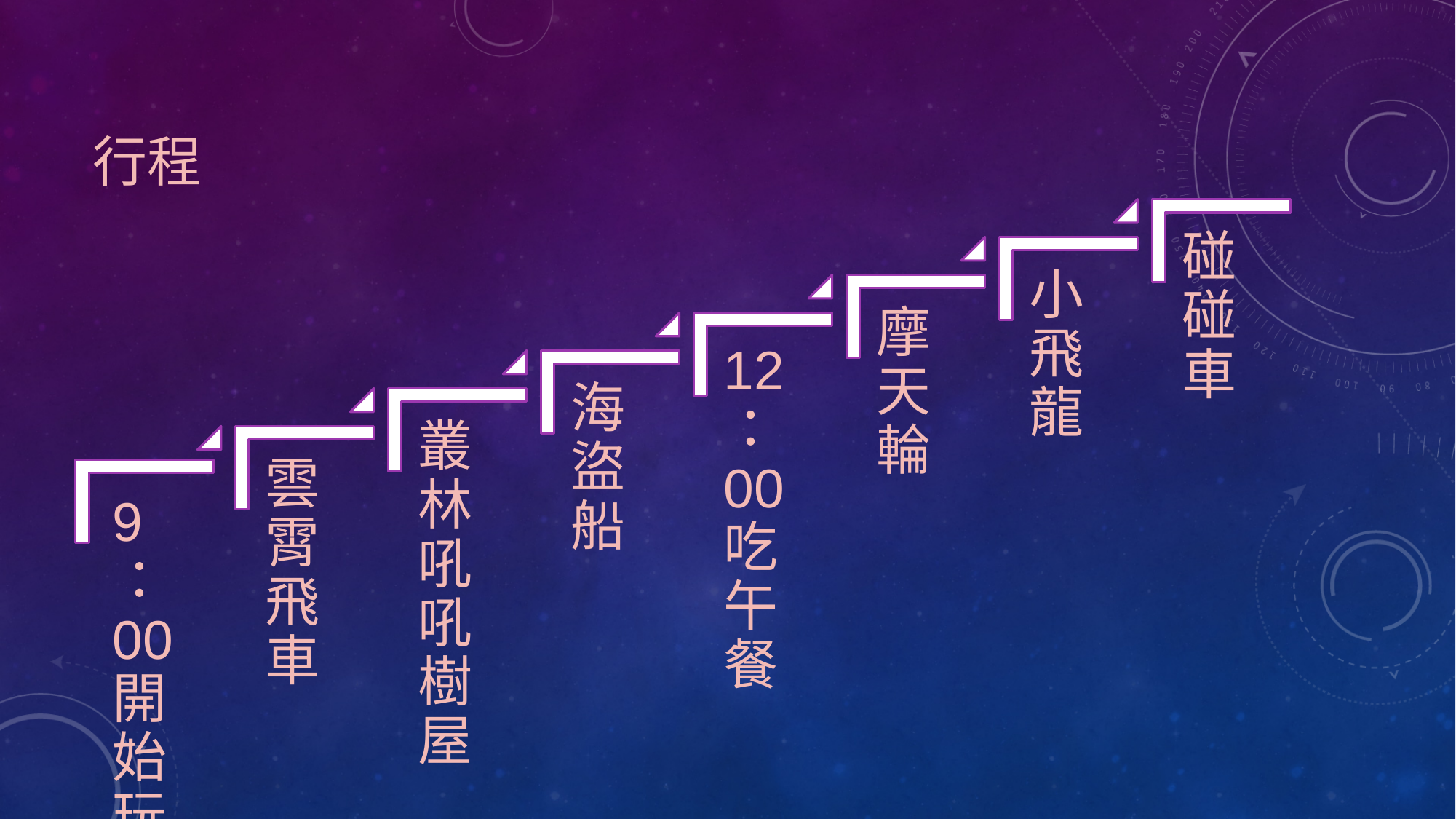

# 行程
9：00開始玩
雲霄飛車
叢林吼吼樹屋
海盜船
12：00吃午餐
摩天輪
小飛龍
碰碰車